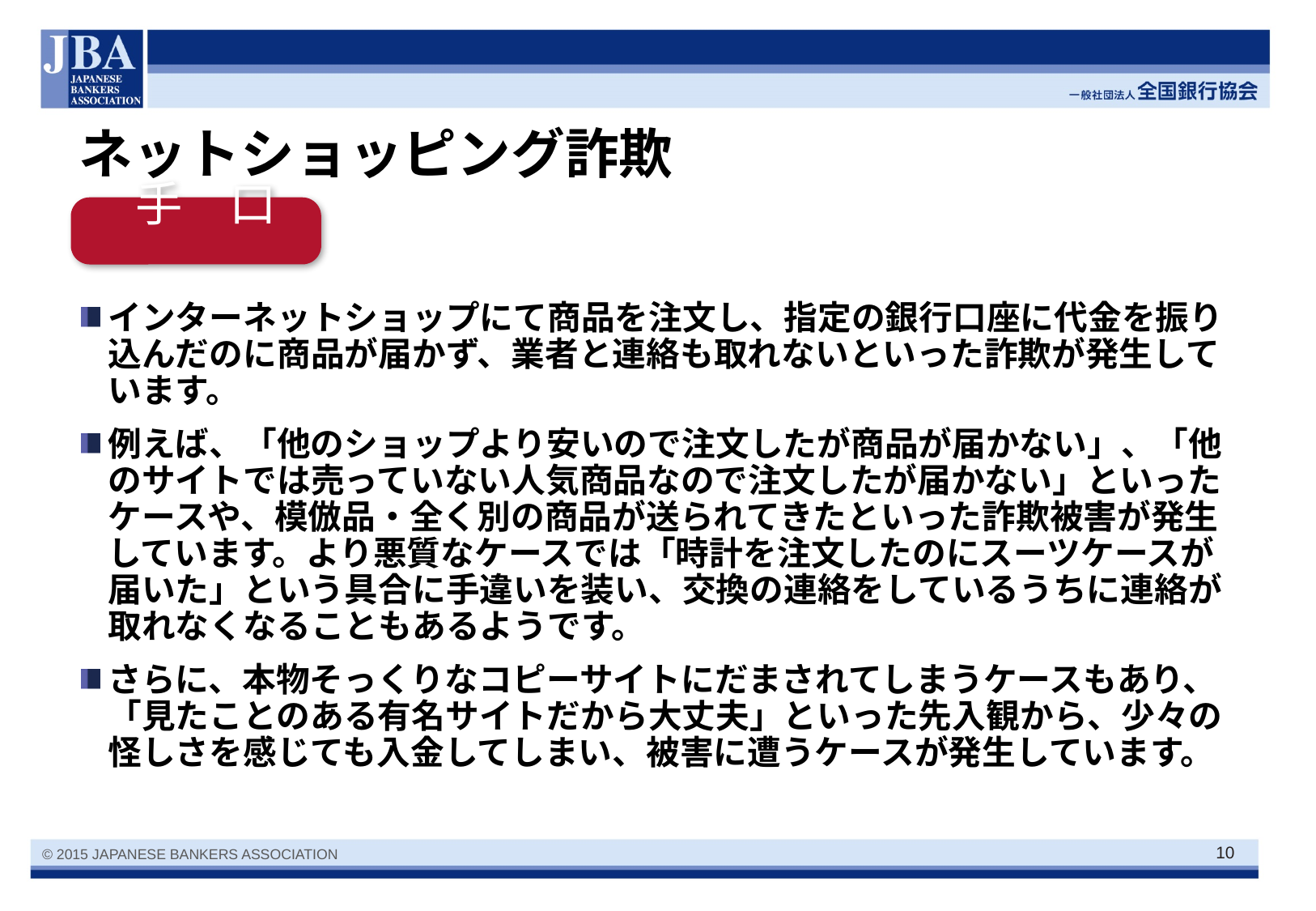

# ネットショッピング詐欺
　手　口
インターネットショップにて商品を注文し、指定の銀行口座に代金を振り込んだのに商品が届かず、業者と連絡も取れないといった詐欺が発生しています。
例えば、「他のショップより安いので注文したが商品が届かない」、「他のサイトでは売っていない人気商品なので注文したが届かない」といったケースや、模倣品・全く別の商品が送られてきたといった詐欺被害が発生しています。より悪質なケースでは「時計を注文したのにスーツケースが届いた」という具合に手違いを装い、交換の連絡をしているうちに連絡が取れなくなることもあるようです。
さらに、本物そっくりなコピーサイトにだまされてしまうケースもあり、「見たことのある有名サイトだから大丈夫」といった先入観から、少々の怪しさを感じても入金してしまい、被害に遭うケースが発生しています。